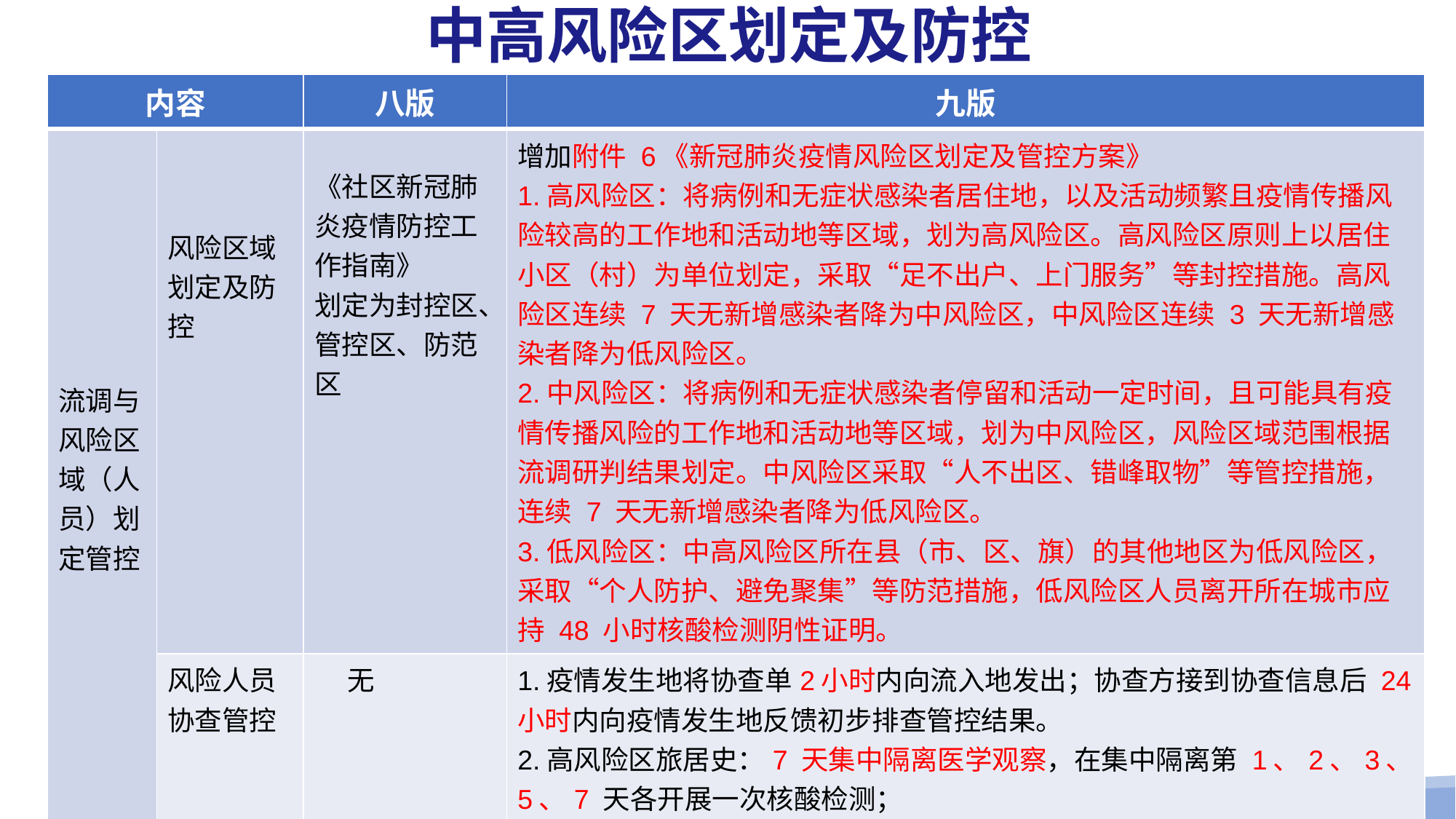

# 中高风险区划定及防控
| 内容 |  | 八版 | 九版 |
| --- | --- | --- | --- |
| 流调与风险区域（人员）划定管控 | 风险区域划定及防控 | 《社区新冠肺炎疫情防控工作指南》 划定为封控区、管控区、防范区 | 增加附件 6《新冠肺炎疫情风险区划定及管控方案》 1.高风险区：将病例和无症状感染者居住地，以及活动频繁且疫情传播风险较高的工作地和活动地等区域，划为高风险区。高风险区原则上以居住小区（村）为单位划定，采取“足不出户、上门服务”等封控措施。高风险区连续 7 天无新增感染者降为中风险区，中风险区连续 3 天无新增感染者降为低风险区。 2.中风险区：将病例和无症状感染者停留和活动一定时间，且可能具有疫情传播风险的工作地和活动地等区域，划为中风险区，风险区域范围根据流调研判结果划定。中风险区采取“人不出区、错峰取物”等管控措施，连续 7 天无新增感染者降为低风险区。 3.低风险区：中高风险区所在县（市、区、旗）的其他地区为低风险区，采取“个人防护、避免聚集”等防范措施，低风险区人员离开所在城市应持 48 小时核酸检测阴性证明。 |
|  | 风险人员协查管控 | 无 | 1.疫情发生地将协查单2小时内向流入地发出；协查方接到协查信息后 24 小时内向疫情发生地反馈初步排查管控结果。 2.高风险区旅居史：7 天集中隔离医学观察，在集中隔离第 1、2、3、5、7 天各开展一次核酸检测； 3.中风险区旅居史：7 天居家隔离医学观察，在居家隔离医学观察第 1、4、7 天各开展一次核酸检测 4.低风险区旅居史：三天两检，做好健康监测。 |